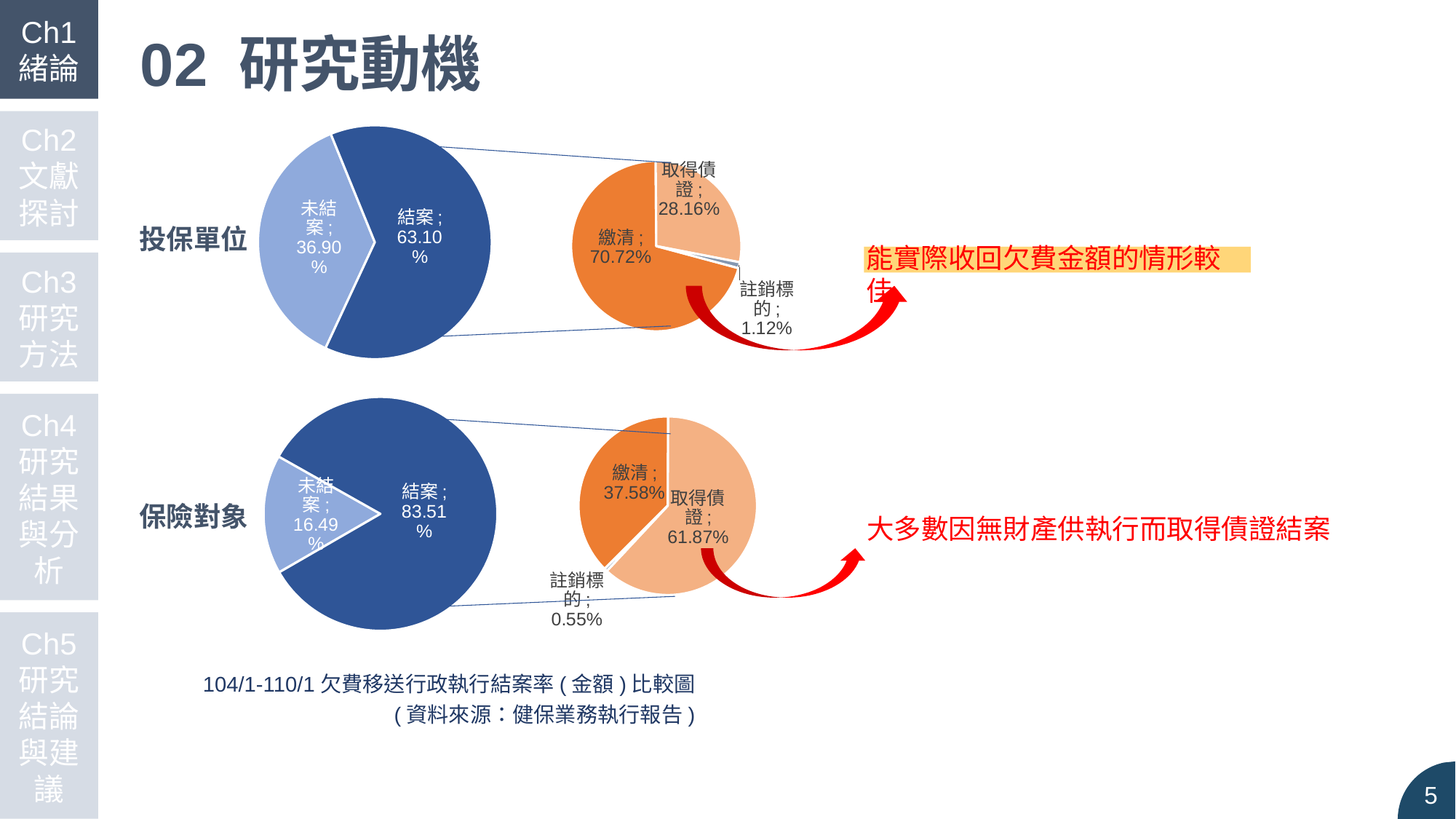

Ch1
緒論
02 研究動機

### Chart

| Category |  |
|---|---|
| 未結案 | 0.369 |
| 結案 | 0.631 |
Ch2
文獻探討

### Chart

| Category |  |
|---|---|
| 繳清 | 0.7072 |
| 取得債證 | 0.2816 |
| 註銷標的 | 0.0112 |
投保單位
能實際收回欠費金額的情形較佳

Ch3
研究方法

### Chart

| Category |  |
|---|---|
| 未結案 | 0.1649 |
| 結案 | 0.8351 |
Ch4
研究結果與分析

### Chart

| Category |  |
|---|---|
| 繳清 | 0.3758 |
| 取得債證 | 0.6187 |
| 註銷標的 | 0.0055 |
保險對象
大多數因無財產供執行而取得債證結案

Ch5
研究結論與建議
104/1-110/1欠費移送行政執行結案率(金額)比較圖
(資料來源：健保業務執行報告)
5